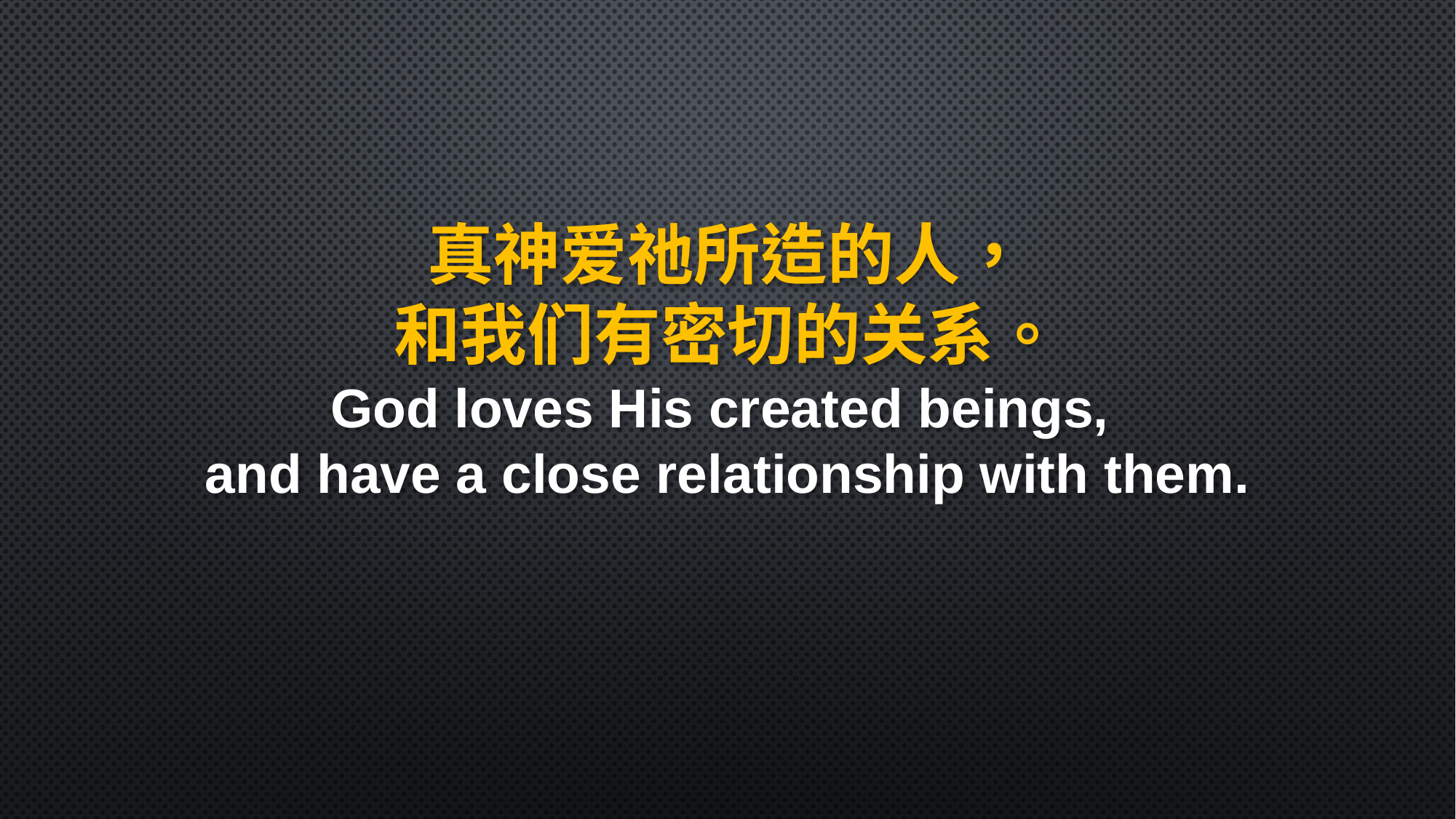

真神爱祂所造的人，
和我们有密切的关系。
God loves His created beings,
and have a close relationship with them.